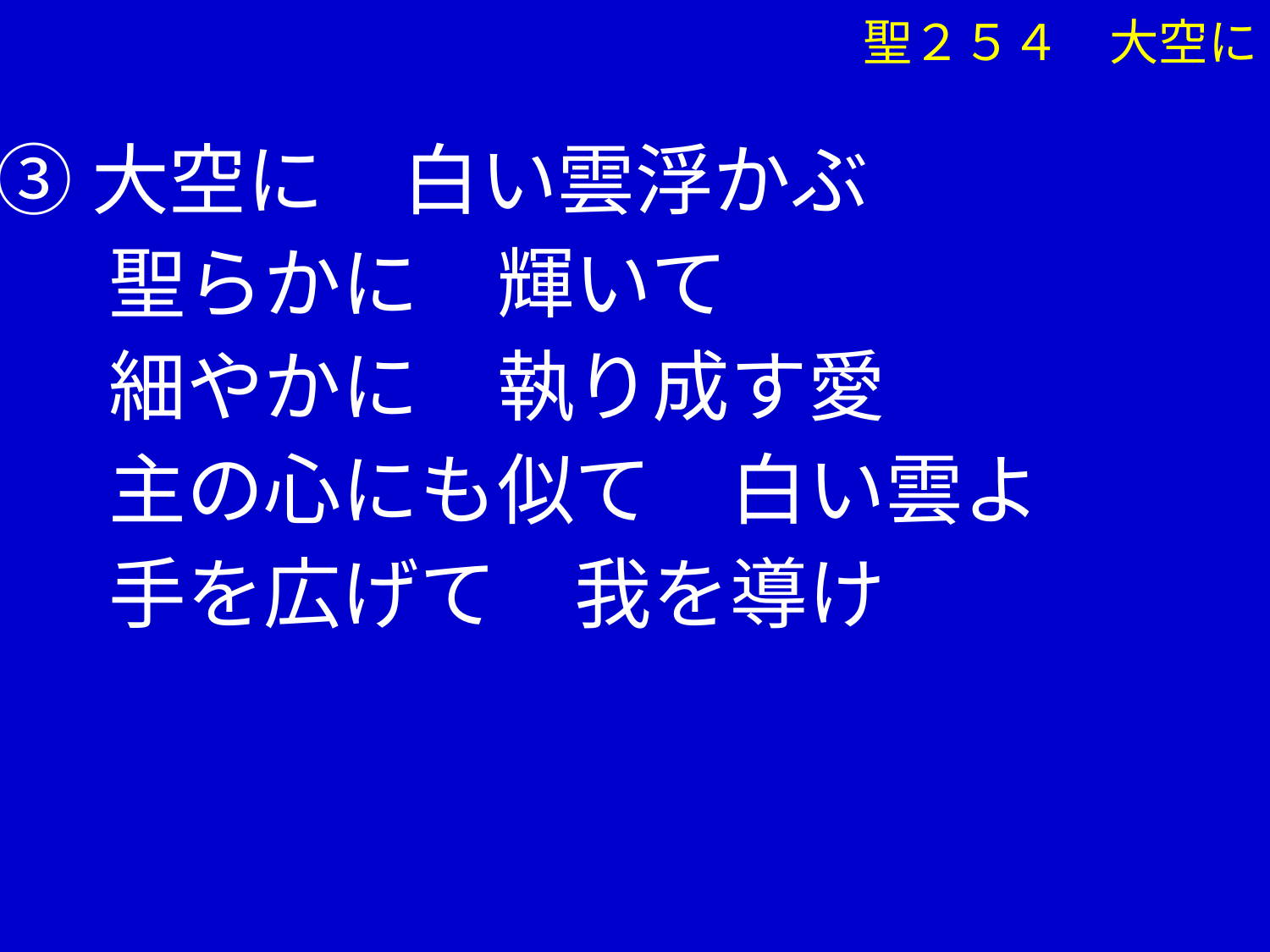

聖２５４　大空に
③大空に　白い雲浮かぶ
 　聖らかに　輝いて
 　細やかに　執り成す愛
 　主の心にも似て　白い雲よ
 　手を広げて　我を導け